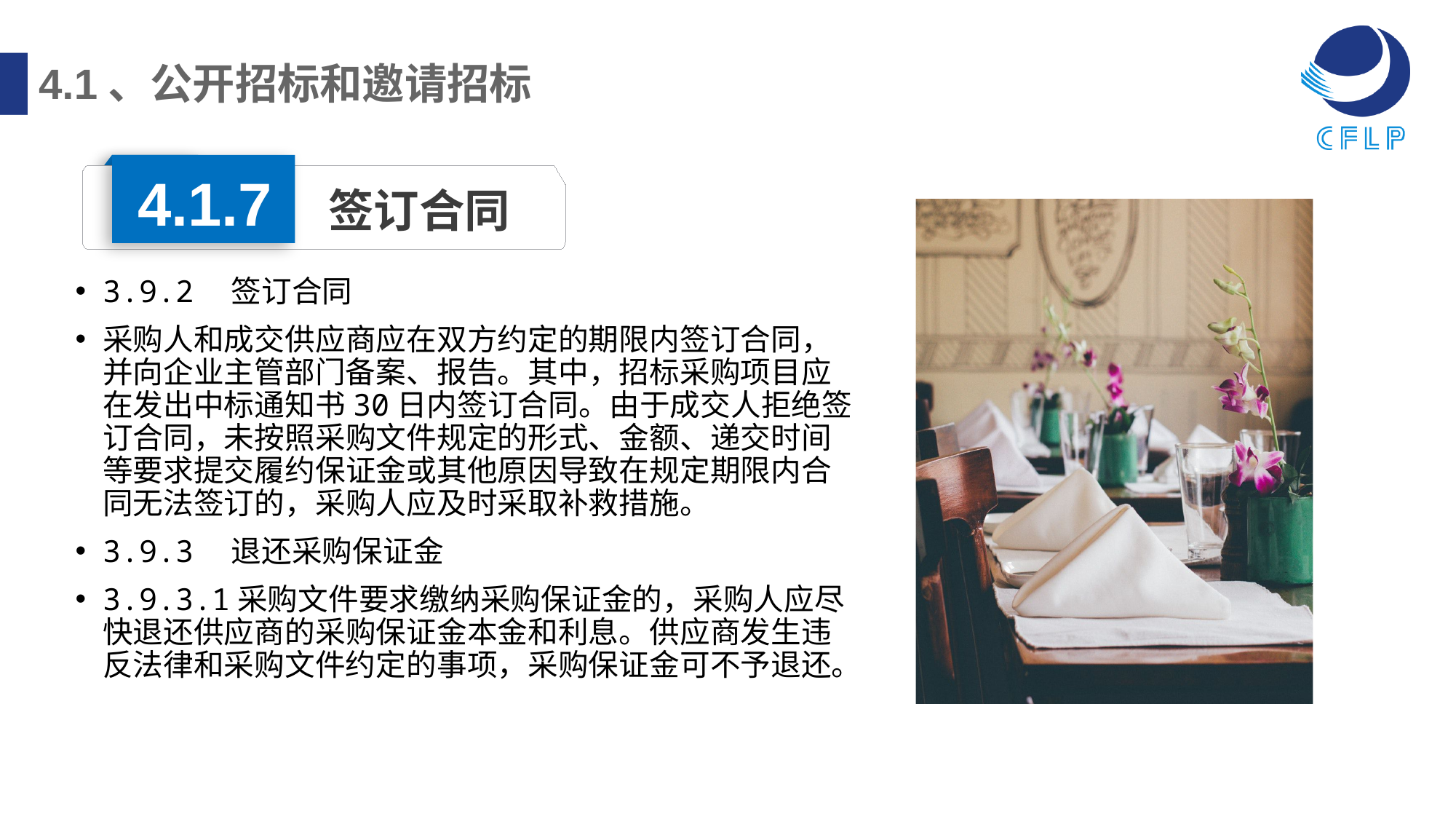

4.1、公开招标和邀请招标

4.1.7

签订合同

3.9.2　签订合同
采购人和成交供应商应在双方约定的期限内签订合同，并向企业主管部门备案、报告。其中，招标采购项目应在发出中标通知书30日内签订合同。由于成交人拒绝签订合同，未按照采购文件规定的形式、金额、递交时间等要求提交履约保证金或其他原因导致在规定期限内合同无法签订的，采购人应及时采取补救措施。
3.9.3　退还采购保证金
3.9.3.1采购文件要求缴纳采购保证金的，采购人应尽快退还供应商的采购保证金本金和利息。供应商发生违反法律和采购文件约定的事项，采购保证金可不予退还。